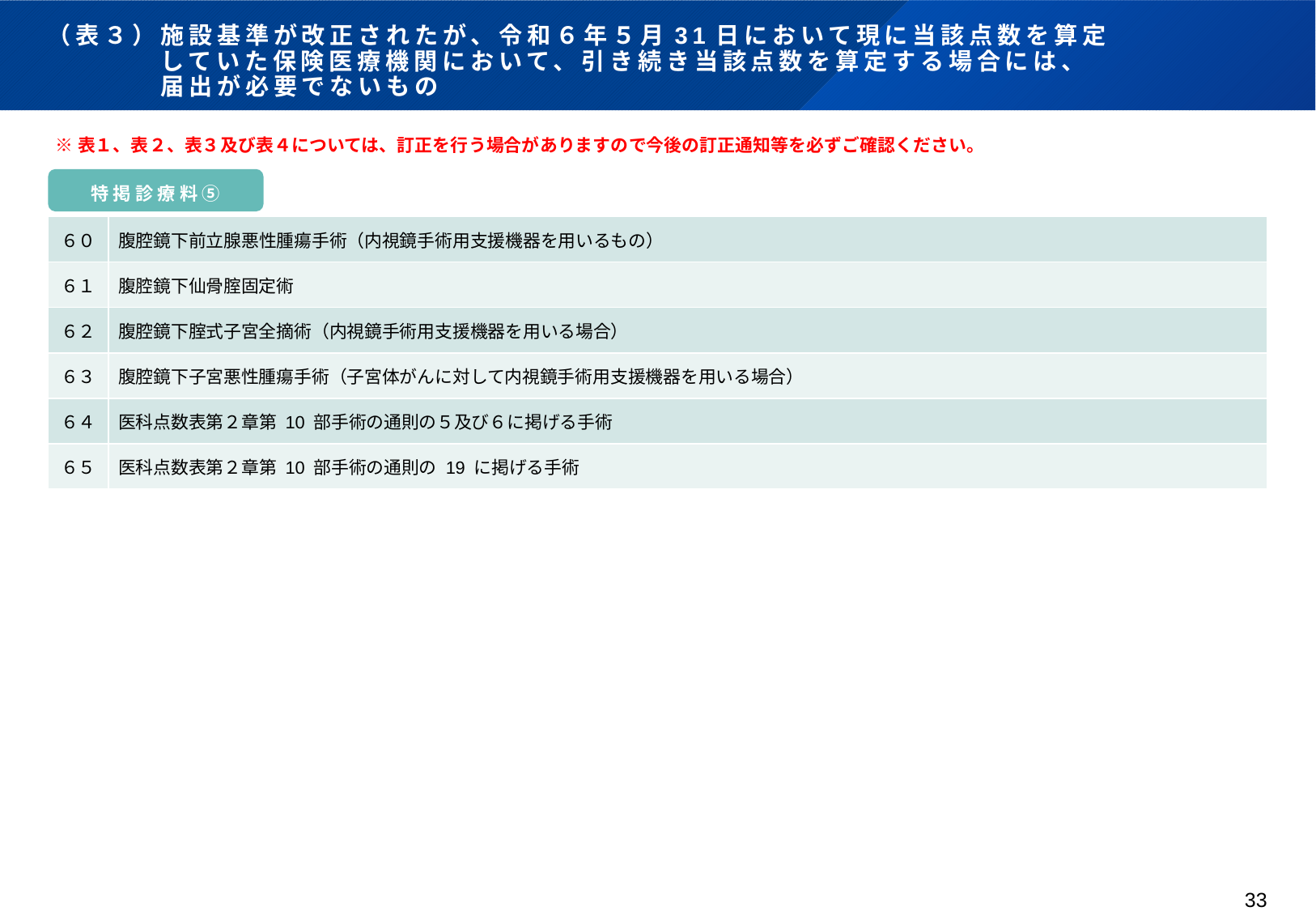

# （表３）施設基準が改正されたが、令和６年５月31日において現に当該点数を算定 　　　　していた保険医療機関において、引き続き当該点数を算定する場合には、 　　　　届出が必要でないもの
※表１、表２、表３及び表４については、訂正を行う場合がありますので今後の訂正通知等を必ずご確認ください。
特掲診療料⑤
| ６０ | 腹腔鏡下前立腺悪性腫瘍手術（内視鏡手術用支援機器を用いるもの） |
| --- | --- |
| ６１ | 腹腔鏡下仙骨腟固定術 |
| ６２ | 腹腔鏡下腟式子宮全摘術（内視鏡手術用支援機器を用いる場合） |
| ６３ | 腹腔鏡下子宮悪性腫瘍手術（子宮体がんに対して内視鏡手術用支援機器を用いる場合） |
| ６４ | 医科点数表第２章第 10 部手術の通則の５及び６に掲げる手術 |
| ６５ | 医科点数表第２章第 10 部手術の通則の 19 に掲げる手術 |
33